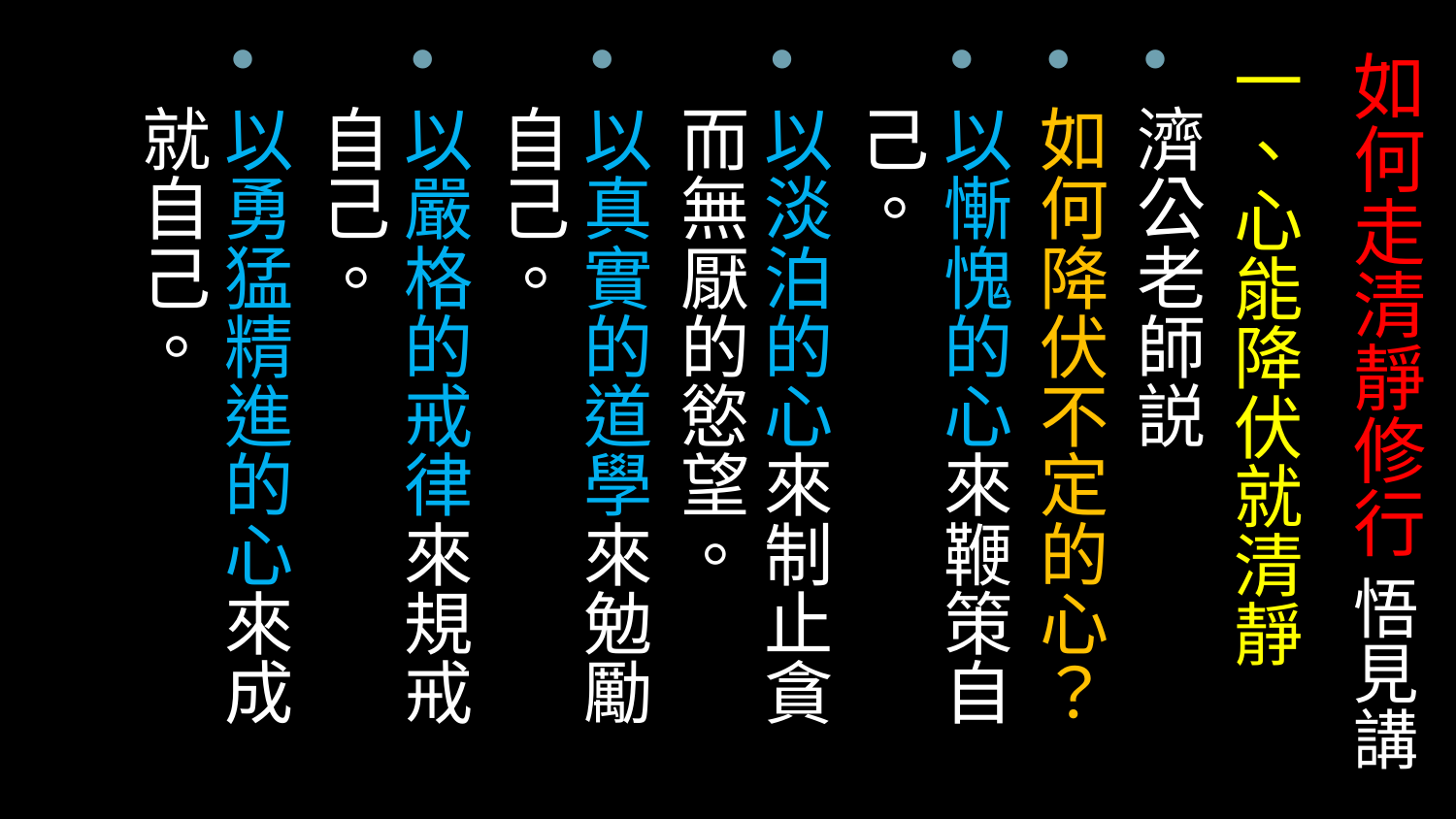

一、心能降伏就清靜
濟公老師説
如何降伏不定的心？
以慚愧的心來鞭策自己。
以淡泊的心來制止貪而無厭的慾望。
以真實的道學來勉勵自己。
以嚴格的戒律來規戒自己。
以勇猛精進的心來成就自己。

# 如何走清靜修行 悟見講